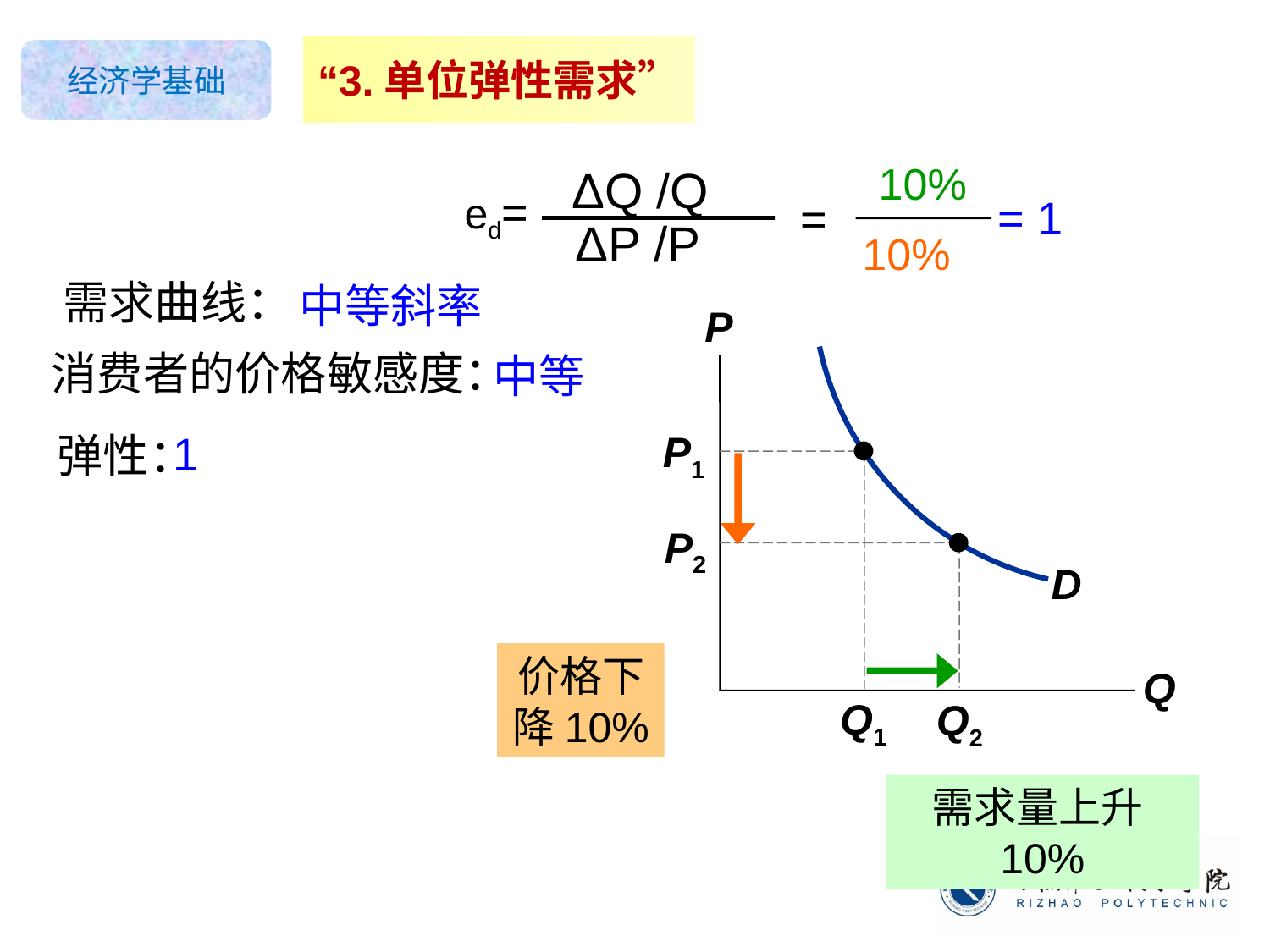

0
“3.单位弹性需求”
10%
ΔQ /Q
ed=
=

= 1
 ΔP /P

10%
需求曲线：
中等斜率

D
P

Q
消费者的价格敏感度：
中等
1
弹性：
P1

Q1

P2

Q2

价格下降10%
需求量上升10%